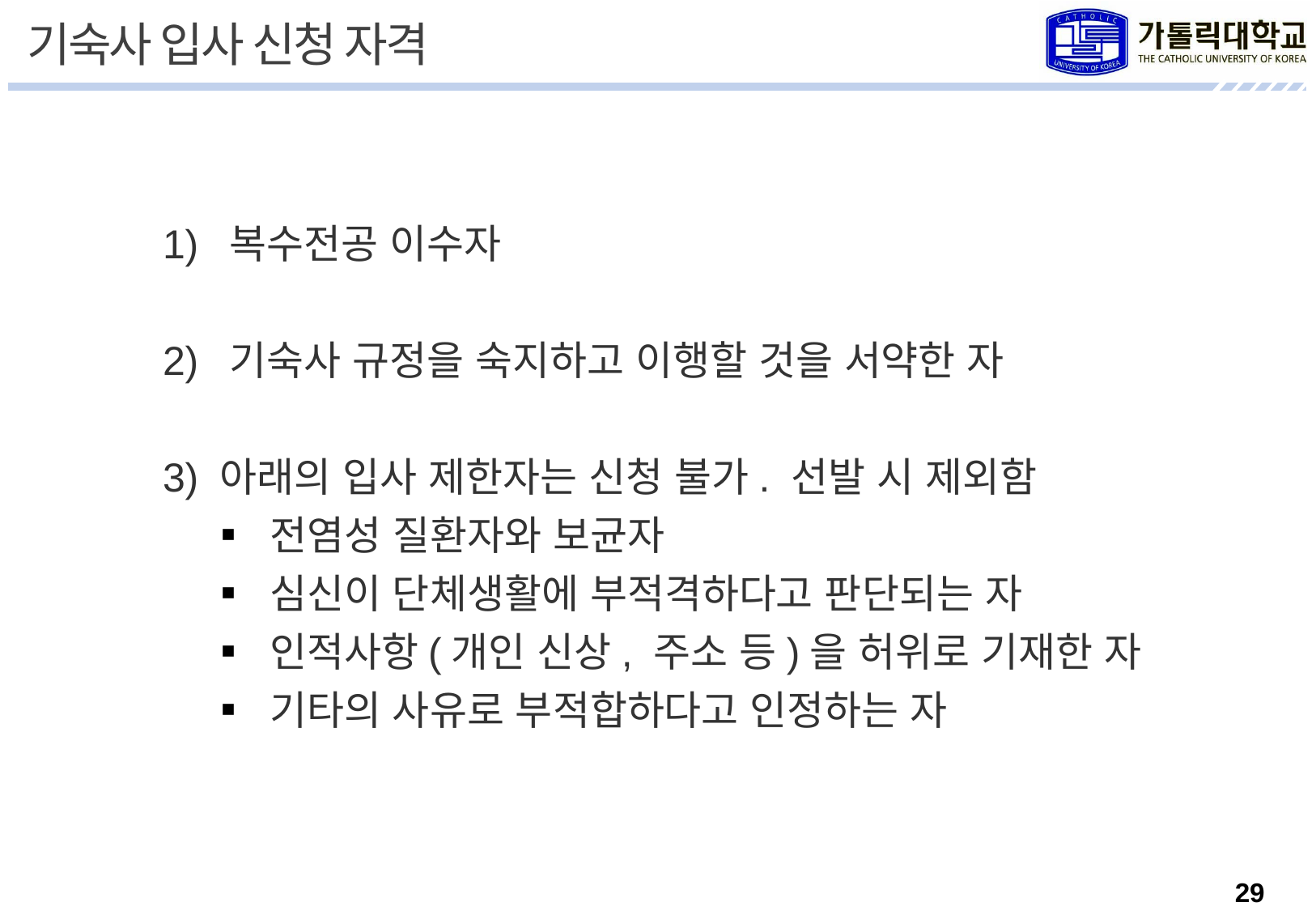

기숙사 입사 신청 자격

 복수전공 이수자

 기숙사 규정을 숙지하고 이행할 것을 서약한 자

3) 아래의 입사 제한자는 신청 불가. 선발 시 제외함
    ▪ 전염성 질환자와 보균자
    ▪ 심신이 단체생활에 부적격하다고 판단되는 자
    ▪ 인적사항(개인 신상, 주소 등)을 허위로 기재한 자
    ▪ 기타의 사유로 부적합하다고 인정하는 자